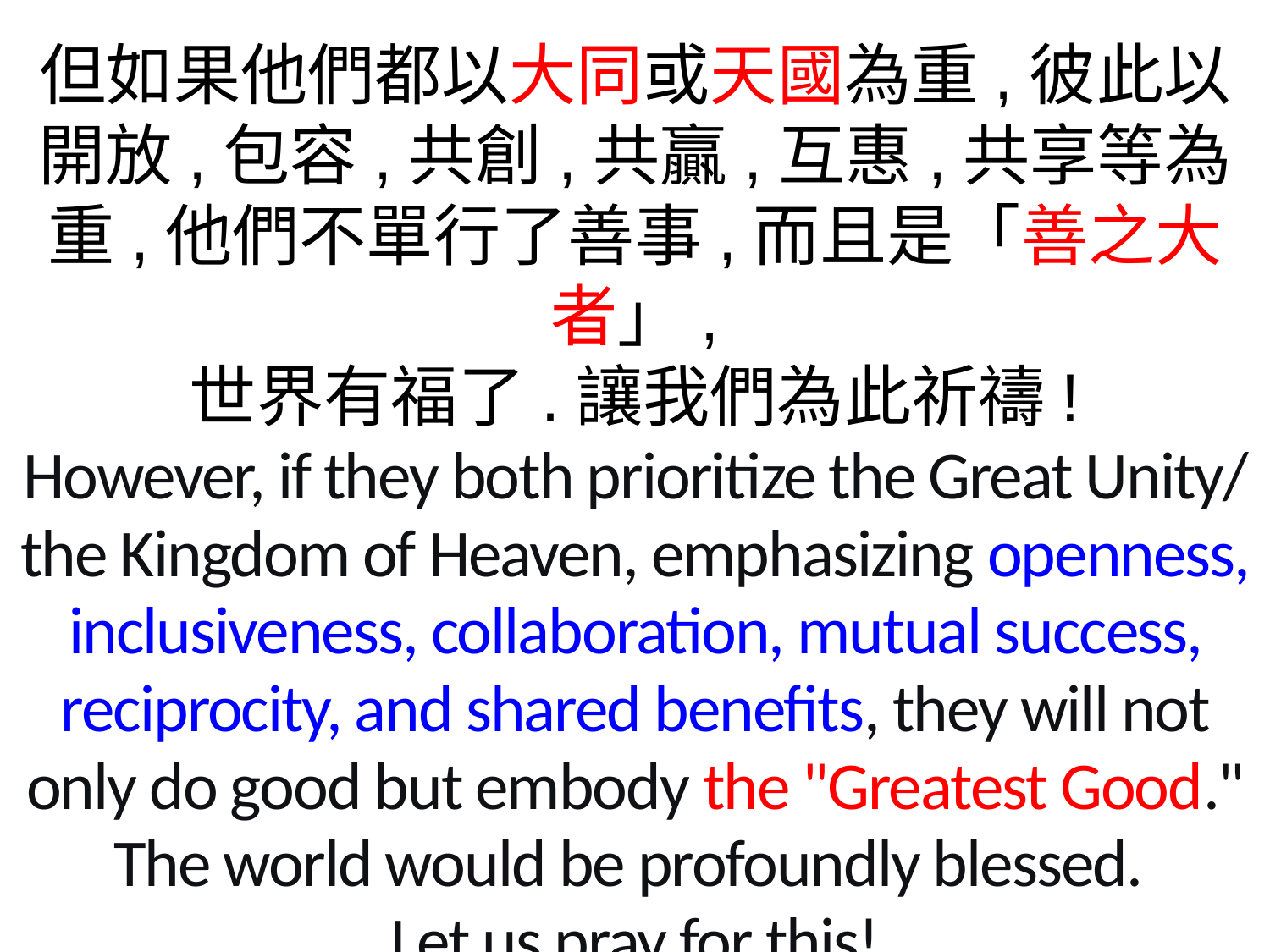

但如果他們都以大同或天國為重,彼此以開放,包容,共創,共贏,互惠,共享等為重,他們不單行了善事,而且是「善之大者」,
世界有福了.讓我們為此祈禱!
However, if they both prioritize the Great Unity/ the Kingdom of Heaven, emphasizing openness, inclusiveness, collaboration, mutual success, reciprocity, and shared benefits, they will not only do good but embody the "Greatest Good." The world would be profoundly blessed.
Let us pray for this!